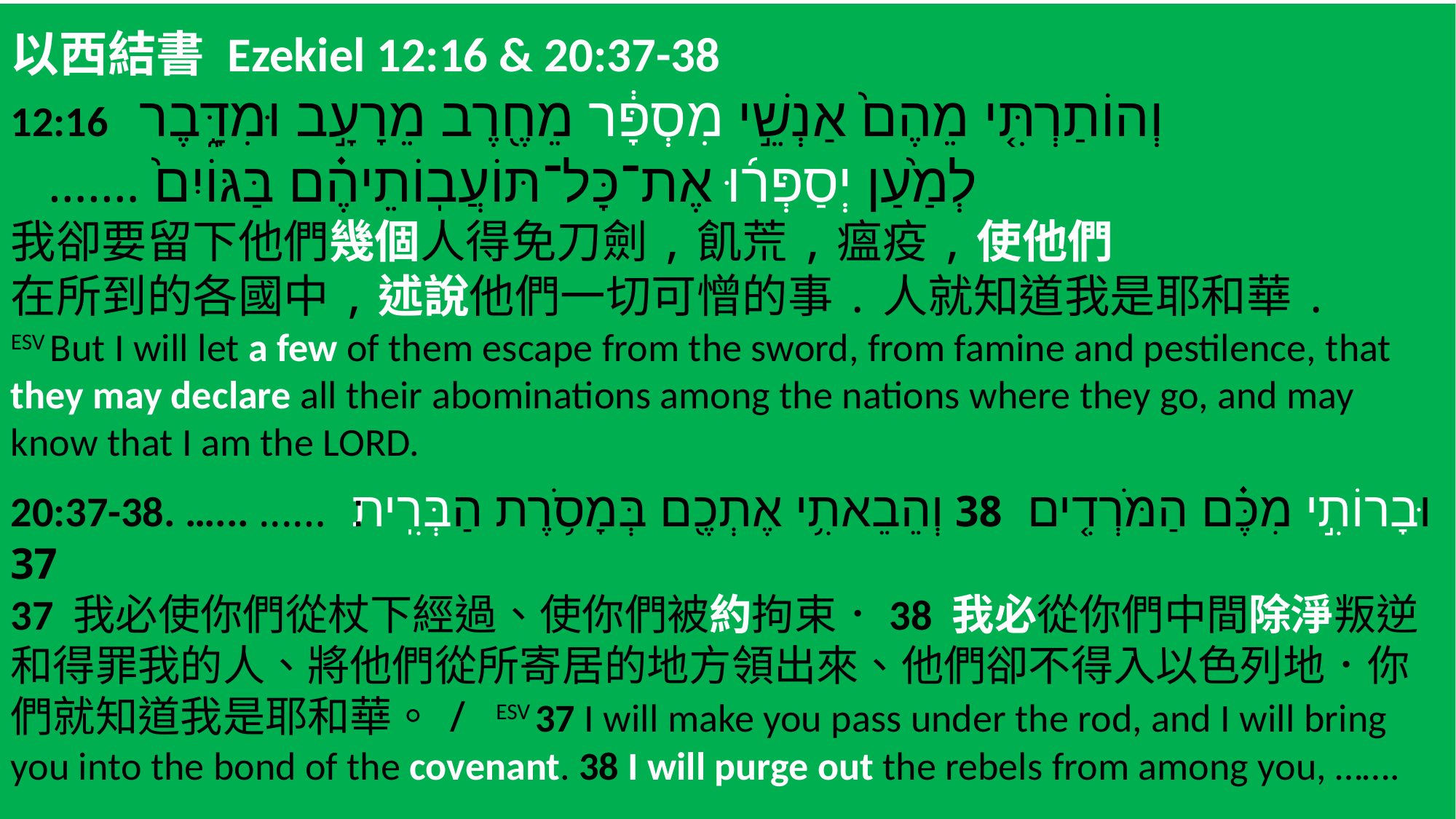

以西結書 Ezekiel 12:16 & 20:37-38
12:16   ‎וְהוֹתַרְתִּ֤י מֵהֶם֙ אַנְשֵׁ֣י מִסְפָּ֔ר מֵחֶ֖רֶב מֵרָעָ֣ב וּמִדָּ֑בֶר
 לְמַ֙עַן יְסַפְּר֜וּ אֶת־כָּל־תּוֹעֲבֽוֹתֵיהֶ֗ם בַּגּוֹיִם֙ ….…
我卻要留下他們幾個人得免刀劍,飢荒,瘟疫,使他們
在所到的各國中,述說他們一切可憎的事.人就知道我是耶和華.
ESV But I will let a few of them escape from the sword, from famine and pestilence, that they may declare all their abominations among the nations where they go, and may know that I am the LORD.

20:37-38. …... וּבָרוֹתִ֣י מִכֶּ֗ם הַמֹּרְדִ֤ים  38 וְהֵבֵאתִ֥י אֶתְכֶ֖ם בְּמָסֹ֥רֶת הַבְּרִֽית׃  …... 37
37 我必使你們從杖下經過、使你們被約拘束．38 我必從你們中間除淨叛逆和得罪我的人、將他們從所寄居的地方領出來、他們卻不得入以色列地．你們就知道我是耶和華。/ ESV 37 I will make you pass under the rod, and I will bring you into the bond of the covenant. 38 I will purge out the rebels from among you, …….

).